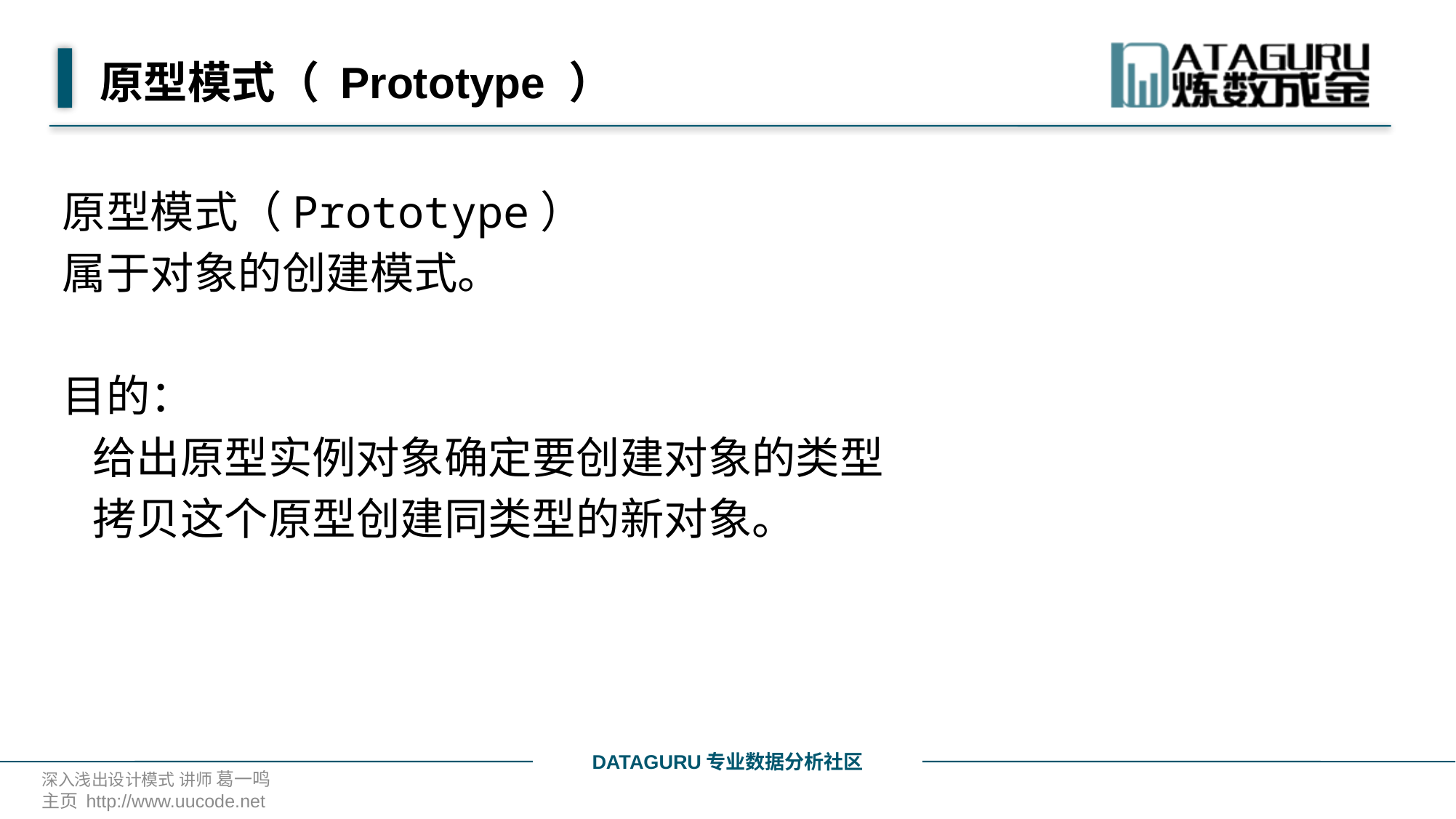

# 原型模式（ Prototype ）
原型模式（Prototype）
属于对象的创建模式。

目的：
  给出原型实例对象确定要创建对象的类型
  拷贝这个原型创建同类型的新对象。